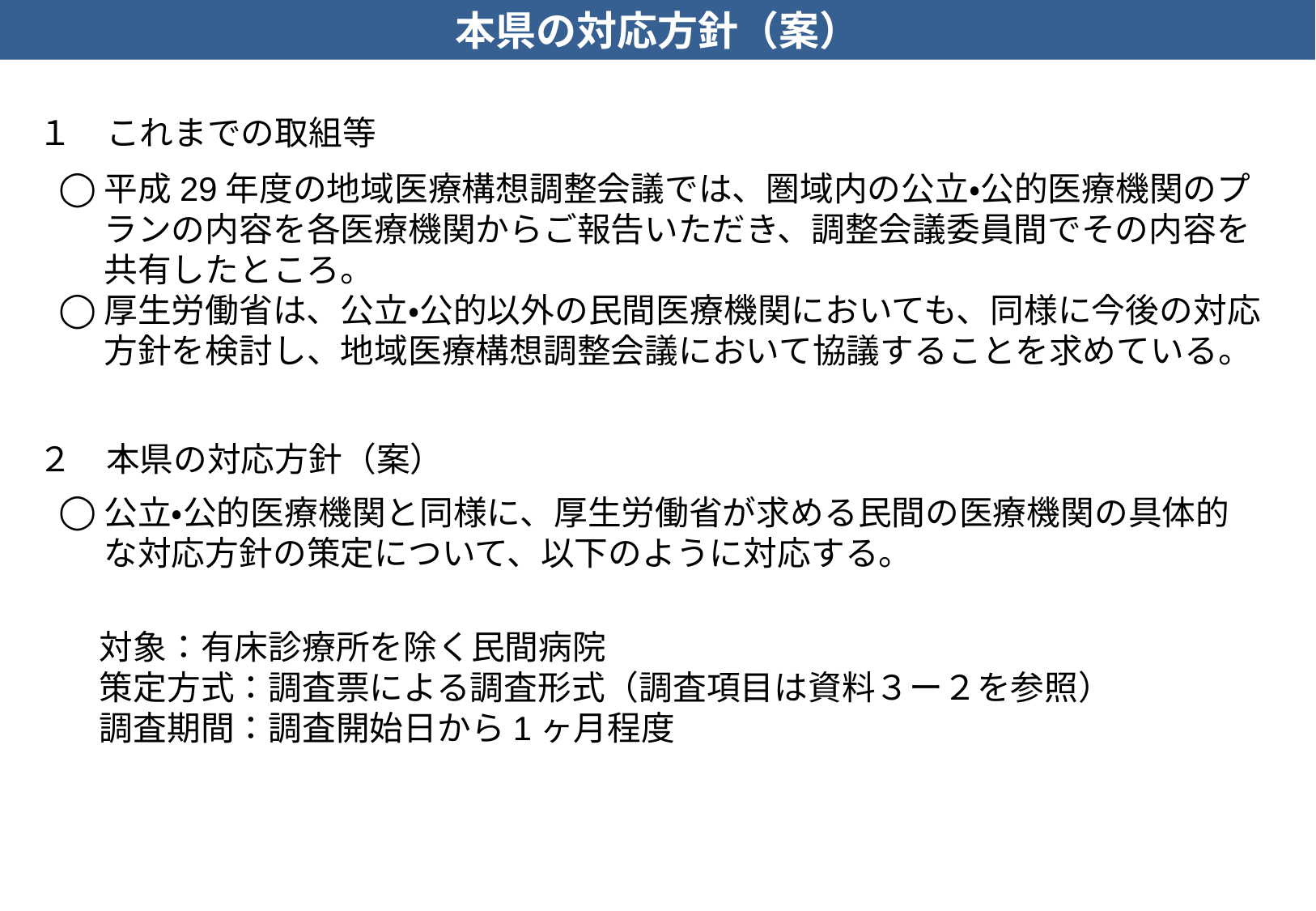

本県の対応方針（案）
１　これまでの取組等
平成29年度の地域医療構想調整会議では、圏域内の公立・公的医療機関のプランの内容を各医療機関からご報告いただき、調整会議委員間でその内容を共有したところ。
厚生労働省は、公立・公的以外の民間医療機関においても、同様に今後の対応方針を検討し、地域医療構想調整会議において協議することを求めている。
２　本県の対応方針（案）
公立・公的医療機関と同様に、厚生労働省が求める民間の医療機関の具体的な対応方針の策定について、以下のように対応する。

対象：有床診療所を除く民間病院
策定方式：調査票による調査形式（調査項目は資料３ー２を参照）
調査期間：調査開始日から1ヶ月程度